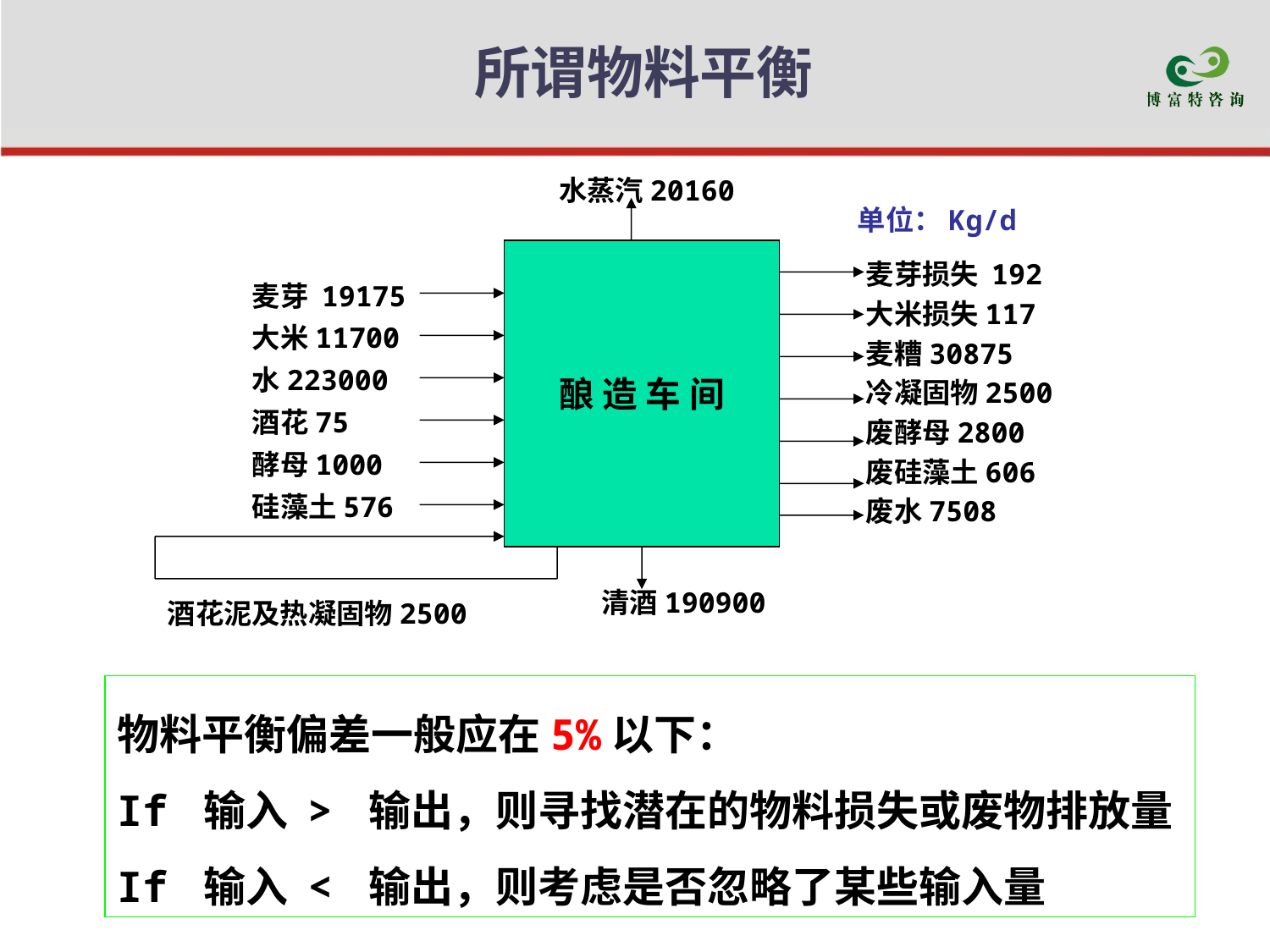

# 所谓物料平衡
水蒸汽20160

酿 造 车 间
麦芽损失 192
大米损失117
麦糟30875
冷凝固物2500
废酵母2800
废硅藻土606
废水7508
麦芽 19175
大米11700
水223000
酒花75
酵母1000
硅藻土576

清酒190900
酒花泥及热凝固物2500
单位：Kg/d
物料平衡偏差一般应在5%以下：
If 输入 > 输出，则寻找潜在的物料损失或废物排放量
If 输入 < 输出，则考虑是否忽略了某些输入量